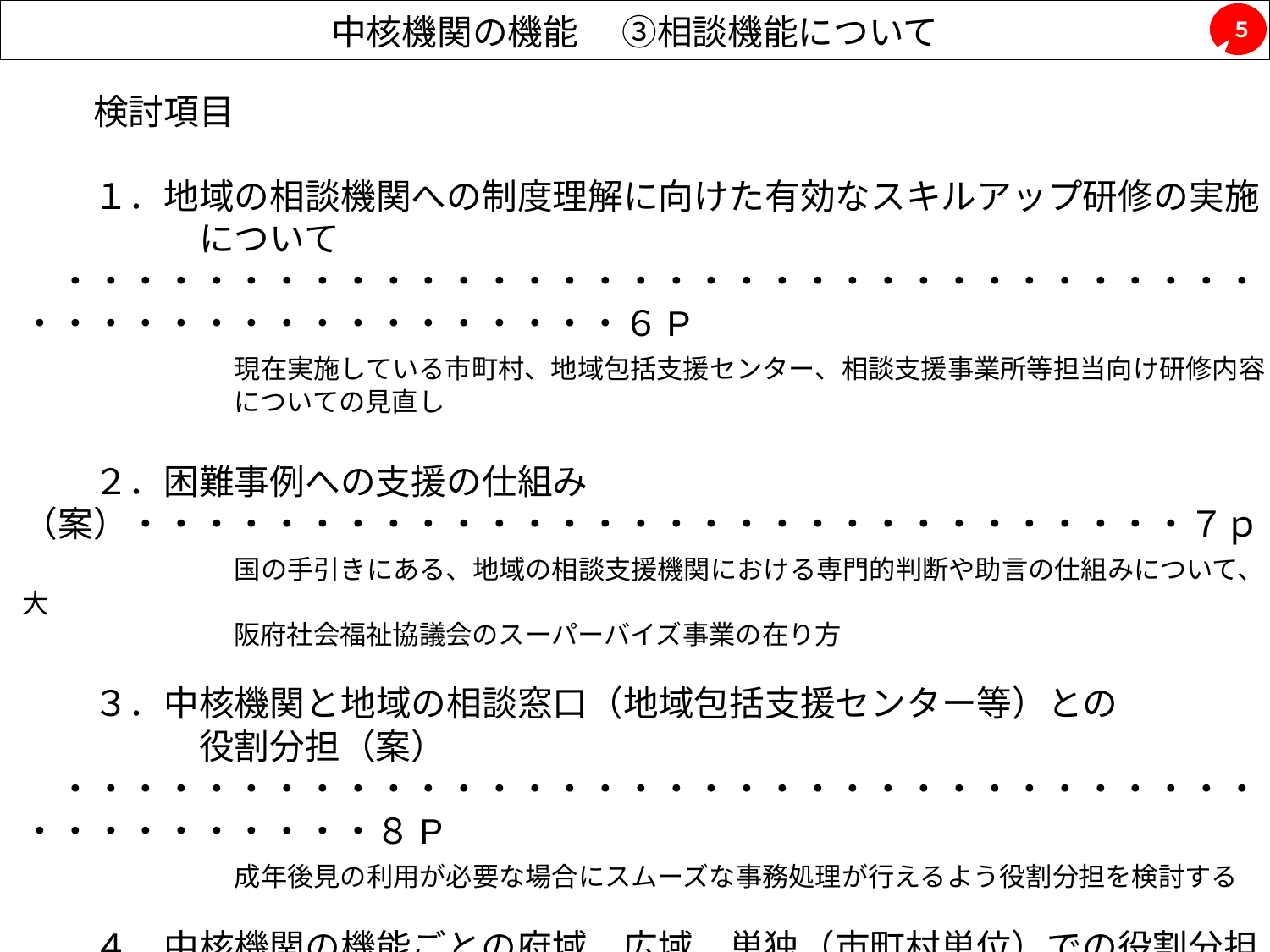

# 中核機関の機能　 ③相談機能について
５

　　検討項目

　　１．地域の相談機関への制度理解に向けた有効なスキルアップ研修の実施
　　　　　について　・・・・・・・・・・・・・・・・・・・・・・・・・・・・・・・・・・・・・・・・・・・・・・・・・・・６P
　　　　　　現在実施している市町村、地域包括支援センター、相談支援事業所等担当向け研修内容
　　　　　　　　についての見直し

　　２．困難事例への支援の仕組み（案）・・・・・・・・・・・・・・・・・・・・・・・・・・・・・・７ｐ
　　　　　　国の手引きにある、地域の相談支援機関における専門的判断や助言の仕組みについて、大
　　　　　　　　阪府社会福祉協議会のスーパーバイズ事業の在り方

　　３．中核機関と地域の相談窓口（地域包括支援センター等）との
　　　　　役割分担（案）　・・・・・・・・・・・・・・・・・・・・・・・・・・・・・・・・・・・・・・・・・・・・８P
　　　　　　成年後見の利用が必要な場合にスムーズな事務処理が行えるよう役割分担を検討する

　　４．中核機関の機能ごとの府域、広域、単独（市町村単位）での役割分担
　　　　　について　・・・・・・・・・・・・・・・・・・・・・・・・・・・・・・・・・・・・・・・・・・・・・・・・・・・10ｐ
　　　　　　まとめに向けて、中核機関の機能分担を整理した内容についての検討